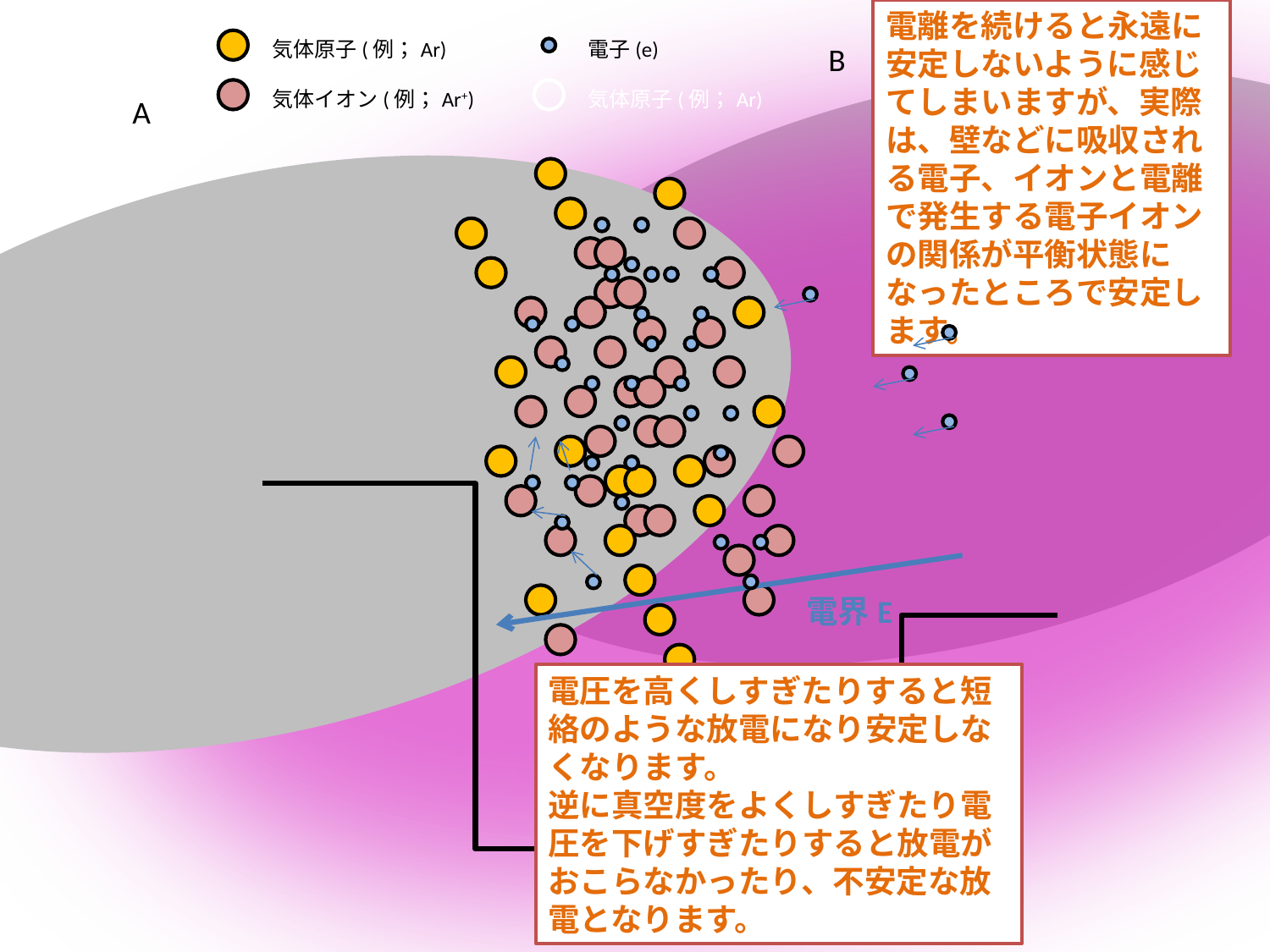

電離を続けると永遠に安定しないように感じてしまいますが、実際は、壁などに吸収される電子、イオンと電離で発生する電子イオンの関係が平衡状態になったところで安定します。
気体原子(例；Ar)
電子(e)

B
A

気体イオン(例；Ar+)
気体原子(例；Ar)

電界E

電圧を高くしすぎたりすると短絡のような放電になり安定しなくなります。
逆に真空度をよくしすぎたり電圧を下げすぎたりすると放電がおこらなかったり、不安定な放電となります。